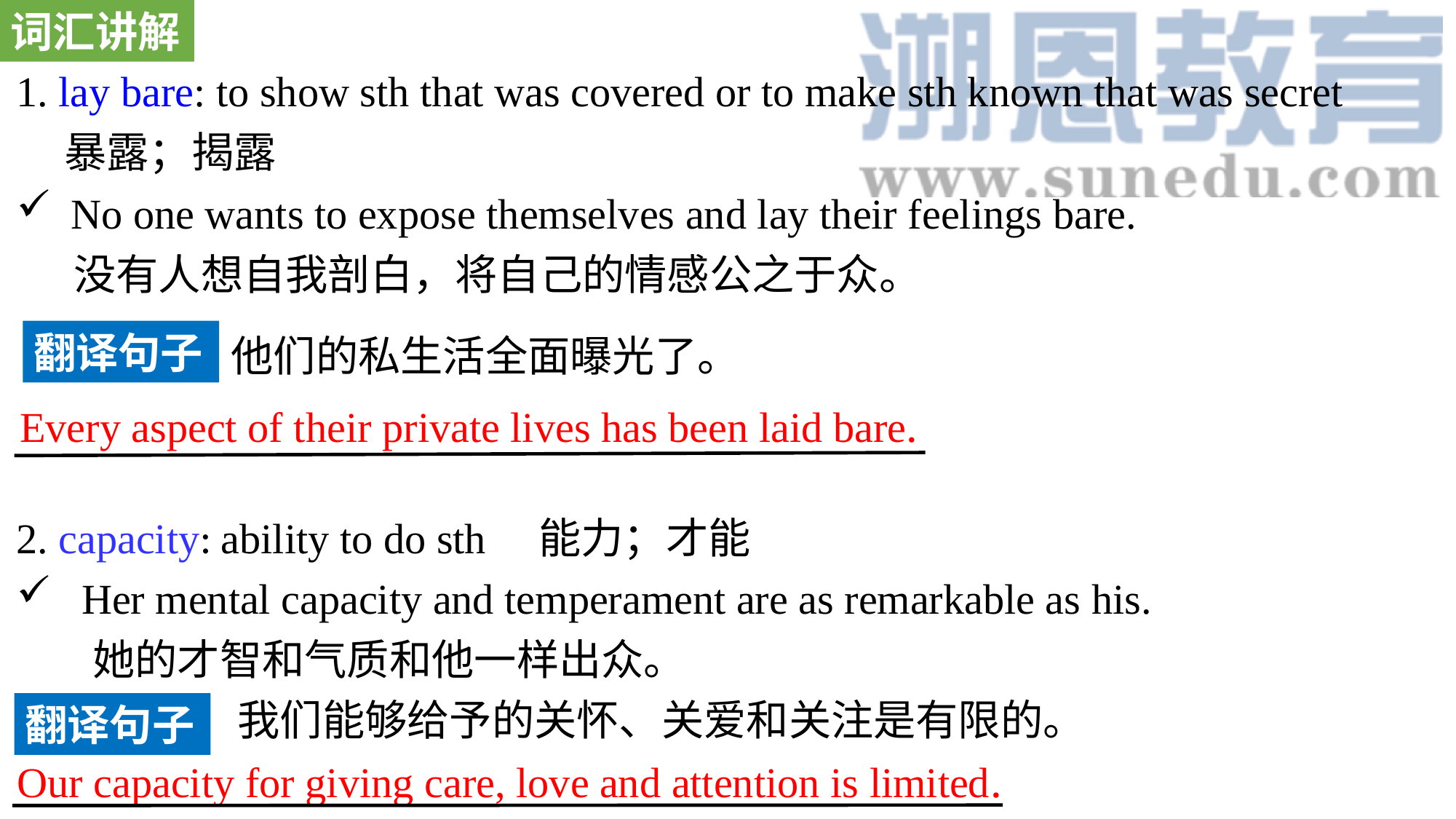

词汇讲解
1. lay bare: to show sth that was covered or to make sth known that was secret
    暴露；揭露
No one wants to expose themselves and lay their feelings bare.
     没有人想自我剖白，将自己的情感公之于众。

2. capacity: ability to do sth    能力；才能
 Her mental capacity and temperament are as remarkable as his.
       她的才智和气质和他一样出众。
翻译句子
他们的私生活全面曝光了。
Every aspect of their private lives has been laid bare.
我们能够给予的关怀、关爱和关注是有限的。
翻译句子
Our capacity for giving care, love and attention is limited.